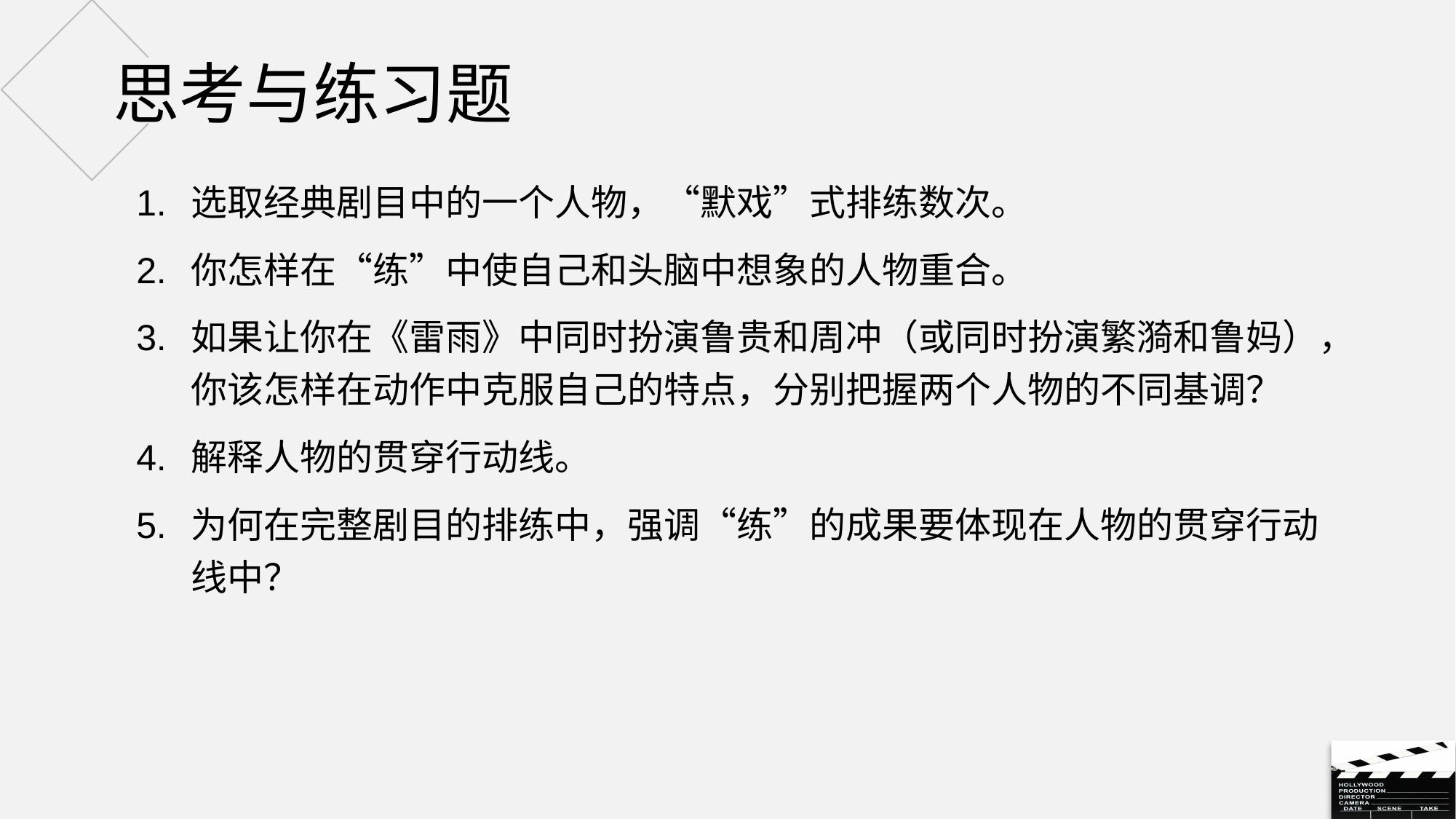

# 思考与练习题
选取经典剧目中的一个人物，“默戏”式排练数次。
你怎样在“练”中使自己和头脑中想象的人物重合。
如果让你在《雷雨》中同时扮演鲁贵和周冲（或同时扮演繁漪和鲁妈），你该怎样在动作中克服自己的特点，分别把握两个人物的不同基调？
解释人物的贯穿行动线。
为何在完整剧目的排练中，强调“练”的成果要体现在人物的贯穿行动线中？